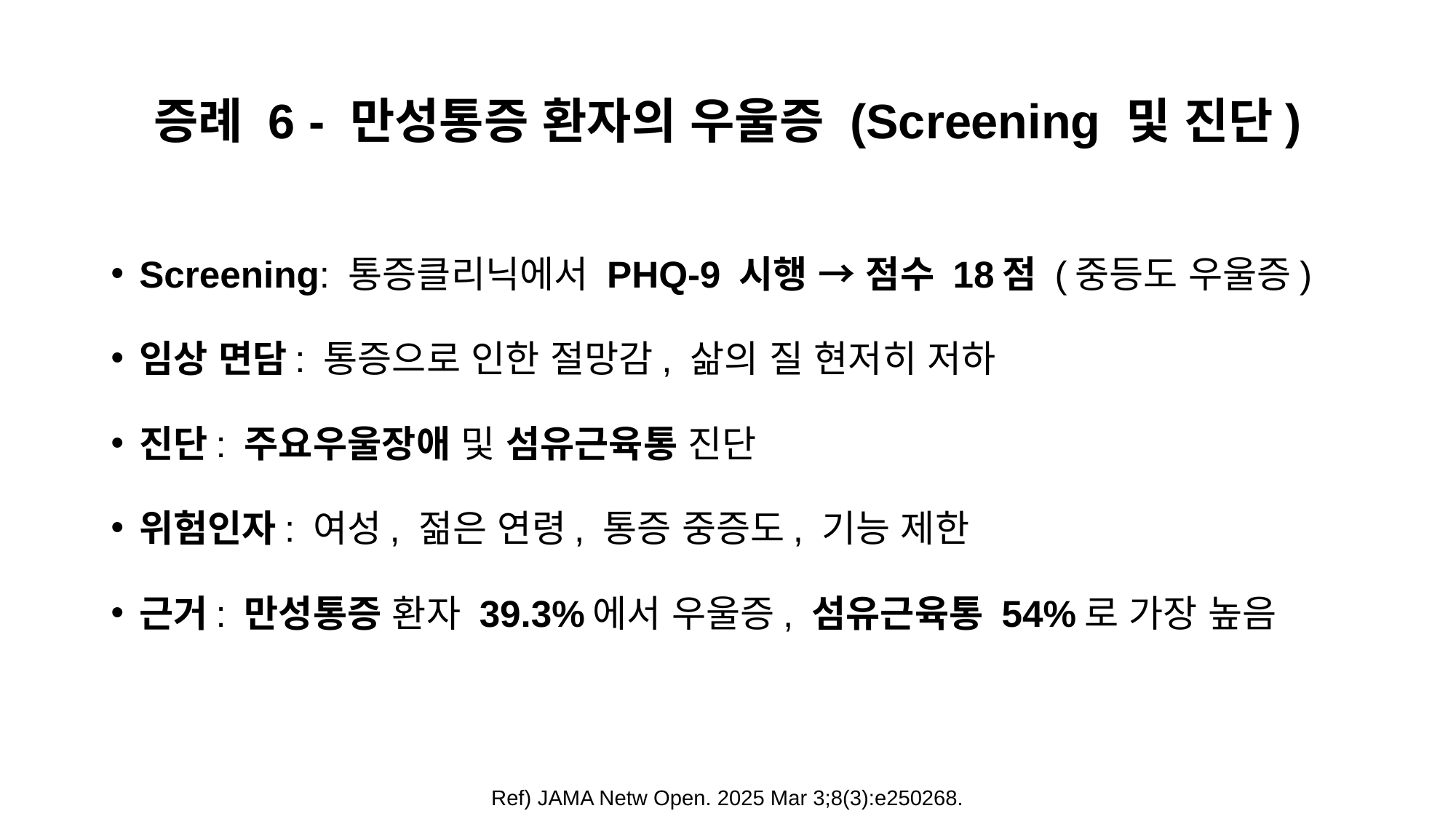

# 증례 6 - 만성통증 환자의 우울증 (Screening 및 진단)
Screening: 통증클리닉에서 PHQ-9 시행 → 점수 18점 (중등도 우울증)
임상 면담: 통증으로 인한 절망감, 삶의 질 현저히 저하
진단: 주요우울장애 및 섬유근육통 진단
위험인자: 여성, 젊은 연령, 통증 중증도, 기능 제한
근거: 만성통증 환자 39.3%에서 우울증, 섬유근육통 54%로 가장 높음
Ref) JAMA Netw Open. 2025 Mar 3;8(3):e250268.